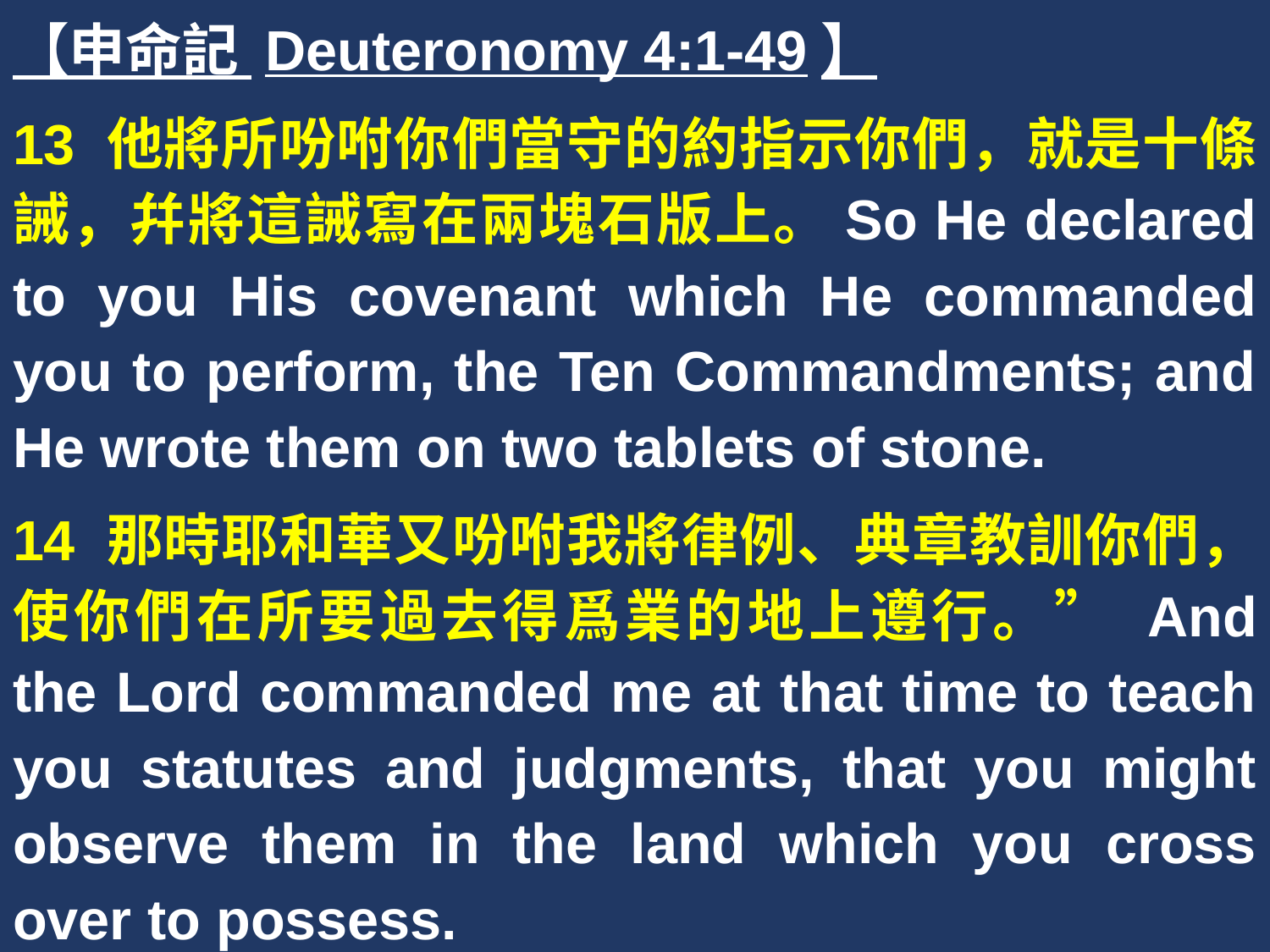

【申命記 Deuteronomy 4:1-49】
13 他將所吩咐你們當守的約指示你們，就是十條誡，幷將這誡寫在兩塊石版上。So He declared to you His covenant which He commanded you to perform, the Ten Commandments; and He wrote them on two tablets of stone.
14 那時耶和華又吩咐我將律例、典章教訓你們，使你們在所要過去得爲業的地上遵行。” And the Lord commanded me at that time to teach you statutes and judgments, that you might observe them in the land which you cross over to possess.